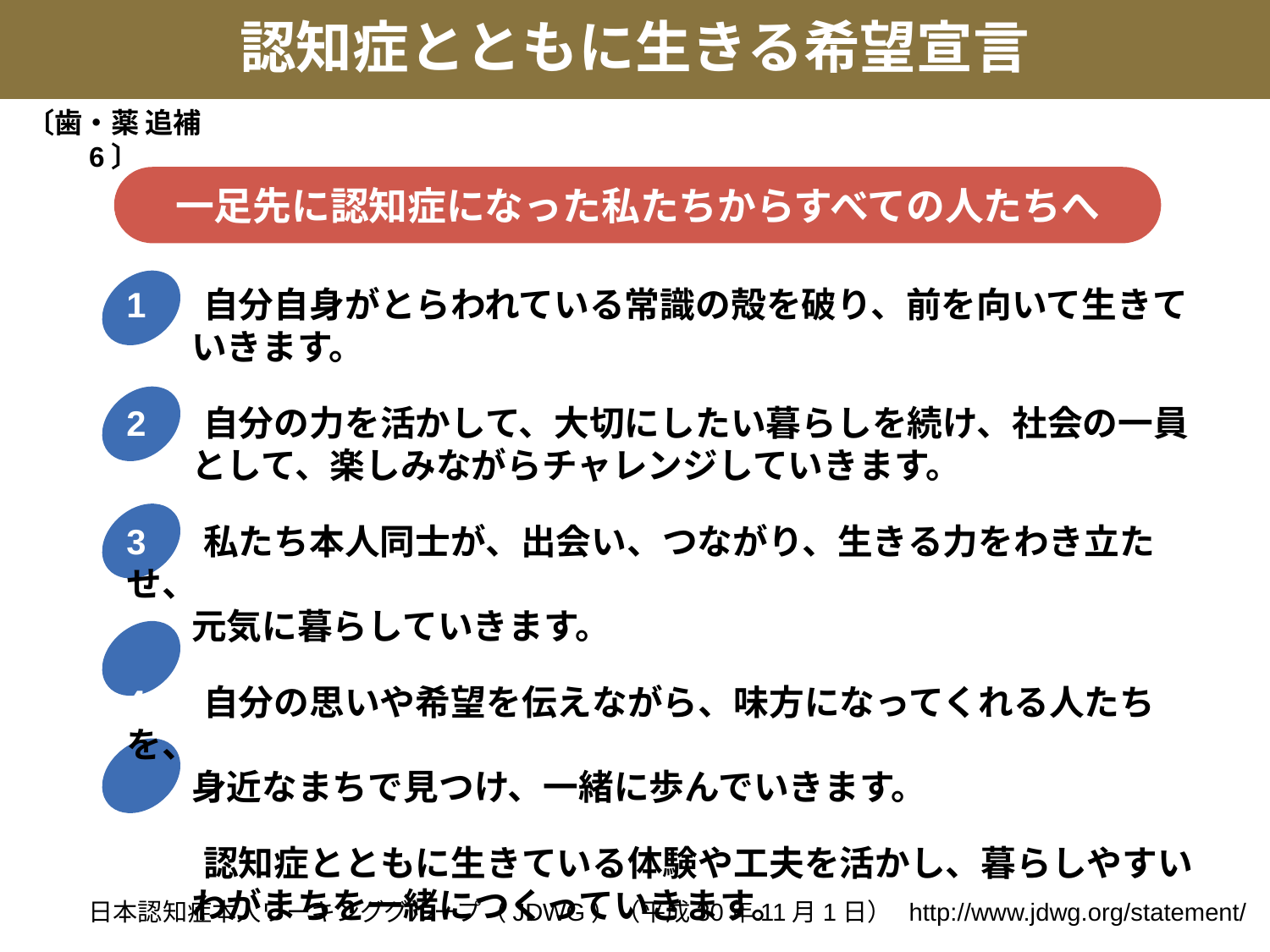

認知症とともに生きる希望宣言
〔歯・薬 追補 6〕
一足先に認知症になった私たちからすべての人たちへ

1     自分自身がとらわれている常識の殻を破り、前を向いて生きて
       いきます。

2     自分の力を活かして、大切にしたい暮らしを続け、社会の一員
       として、楽しみながらチャレンジしていきます。

3     私たち本人同士が、出会い、つながり、生きる力をわき立たせ、
       元気に暮らしていきます。

4     自分の思いや希望を伝えながら、味方になってくれる人たちを、
       身近なまちで見つけ、一緒に歩んでいきます。

5     認知症とともに生きている体験や工夫を活かし、暮らしやすい
       わがまちを一緒につくっていきます。

日本認知症本人ワーキンググループ（JDWG）（平成30年11月1日）  http://www.jdwg.org/statement/